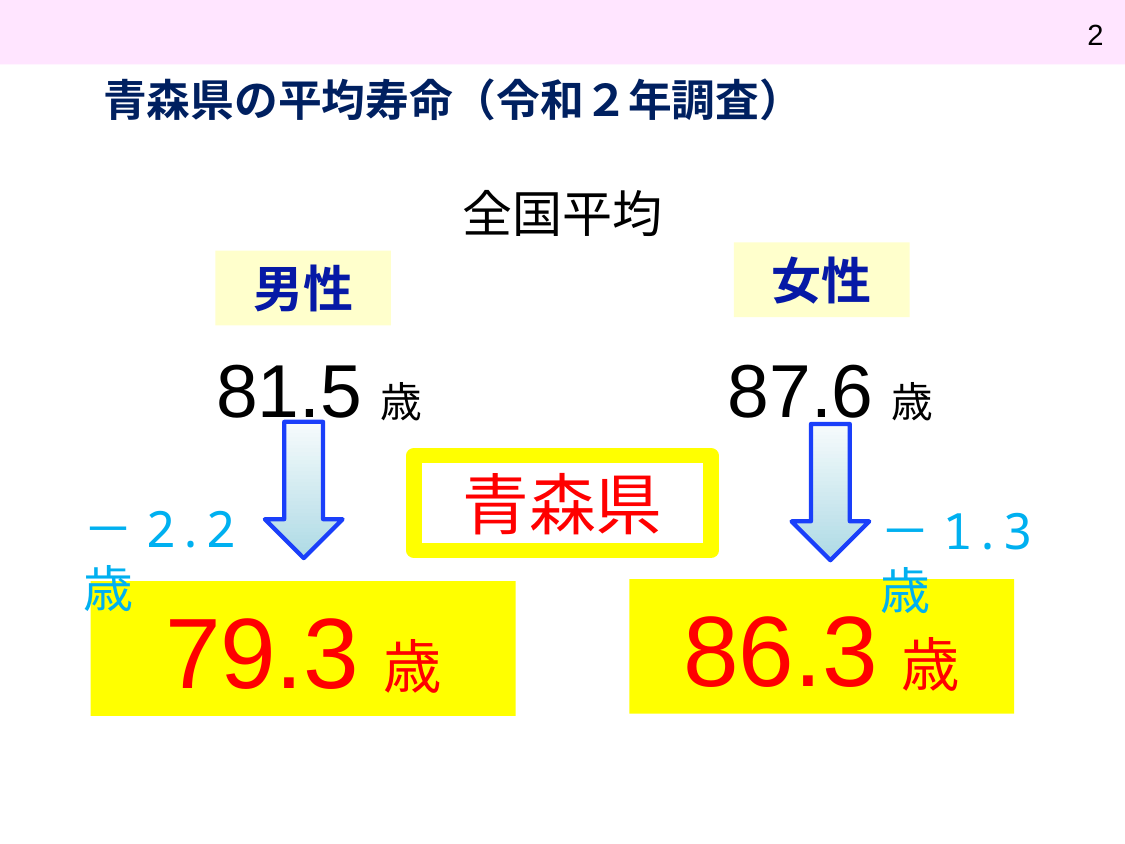

2
# 青森県の平均寿命（令和２年調査）
全国平均
女性
男性
87.6歳
81.5歳

青森県
－2.2歳
－1.3歳
86.3歳
79.3歳